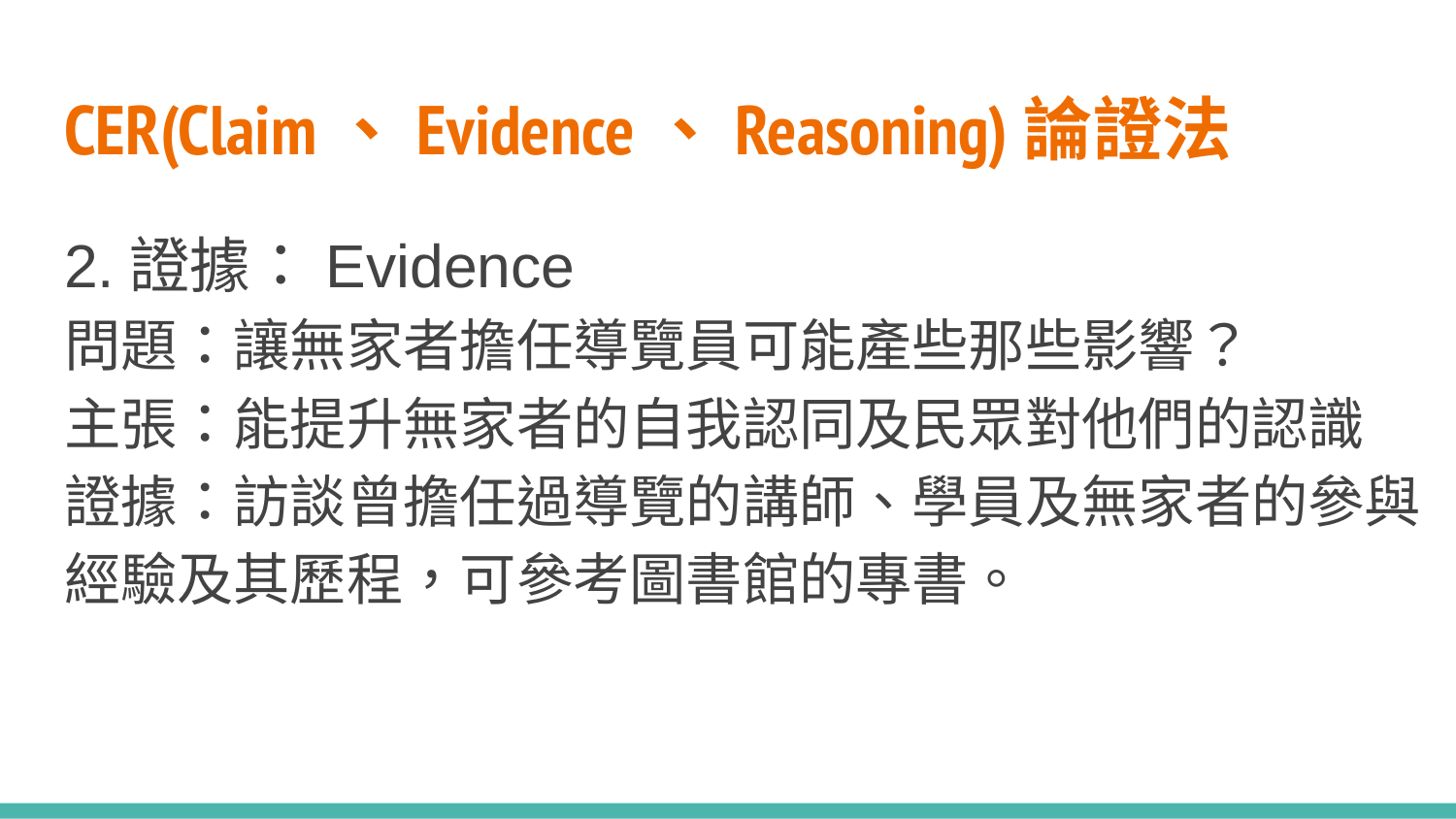

# CER(Claim、Evidence、Reasoning)論證法
2.證據：Evidence
問題：讓無家者擔任導覽員可能產些那些影響？
主張：能提升無家者的自我認同及民眾對他們的認識
證據：訪談曾擔任過導覽的講師、學員及無家者的參與經驗及其歷程，可參考圖書館的專書。